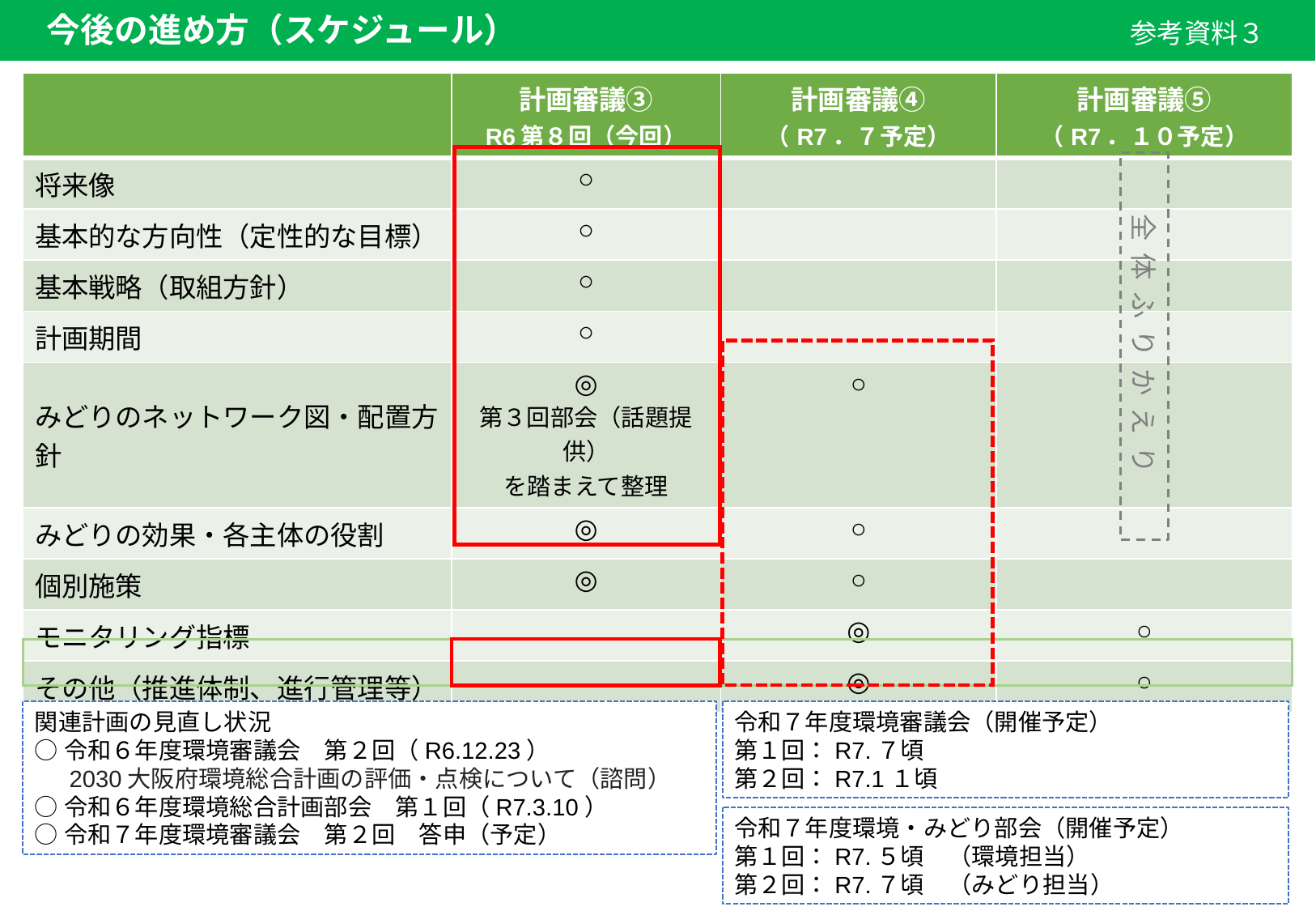

今後の進め方（スケジュール）
参考資料３
|  | 計画審議③ R6第８回（今回） | 計画審議④ （R7．７予定） | 計画審議⑤ （R7．１０予定） |
| --- | --- | --- | --- |
| 将来像 | ○ |  |  |
| 基本的な方向性（定性的な目標） | ○ |  |  |
| 基本戦略（取組方針） | ○ |  |  |
| 計画期間 | ○ |  |  |
| みどりのネットワーク図・配置方針 | ◎ 第３回部会（話題提供） を踏まえて整理 | ○ |  |
| みどりの効果・各主体の役割 | ◎ | ○ |  |
| 個別施策 | ◎ | ○ |  |
| モニタリング指標 |  | ◎ | ○ |
| その他（推進体制、進行管理等） |  | ◎ | ○ |
| 部会報告 | 骨子案 | 素案 | 案 |

全体ふりかえり

関連計画の見直し状況
○令和６年度環境審議会　第２回（R6.12.23）
　 2030大阪府環境総合計画の評価・点検について（諮問）
○令和６年度環境総合計画部会　第１回（R7.3.10）
○令和７年度環境審議会　第２回　答申（予定）
令和７年度環境審議会（開催予定）
第１回：R7.７頃
第２回：R7.1１頃
令和７年度環境・みどり部会（開催予定）
第１回：R7.５頃　（環境担当）
第２回：R7.７頃　（みどり担当）